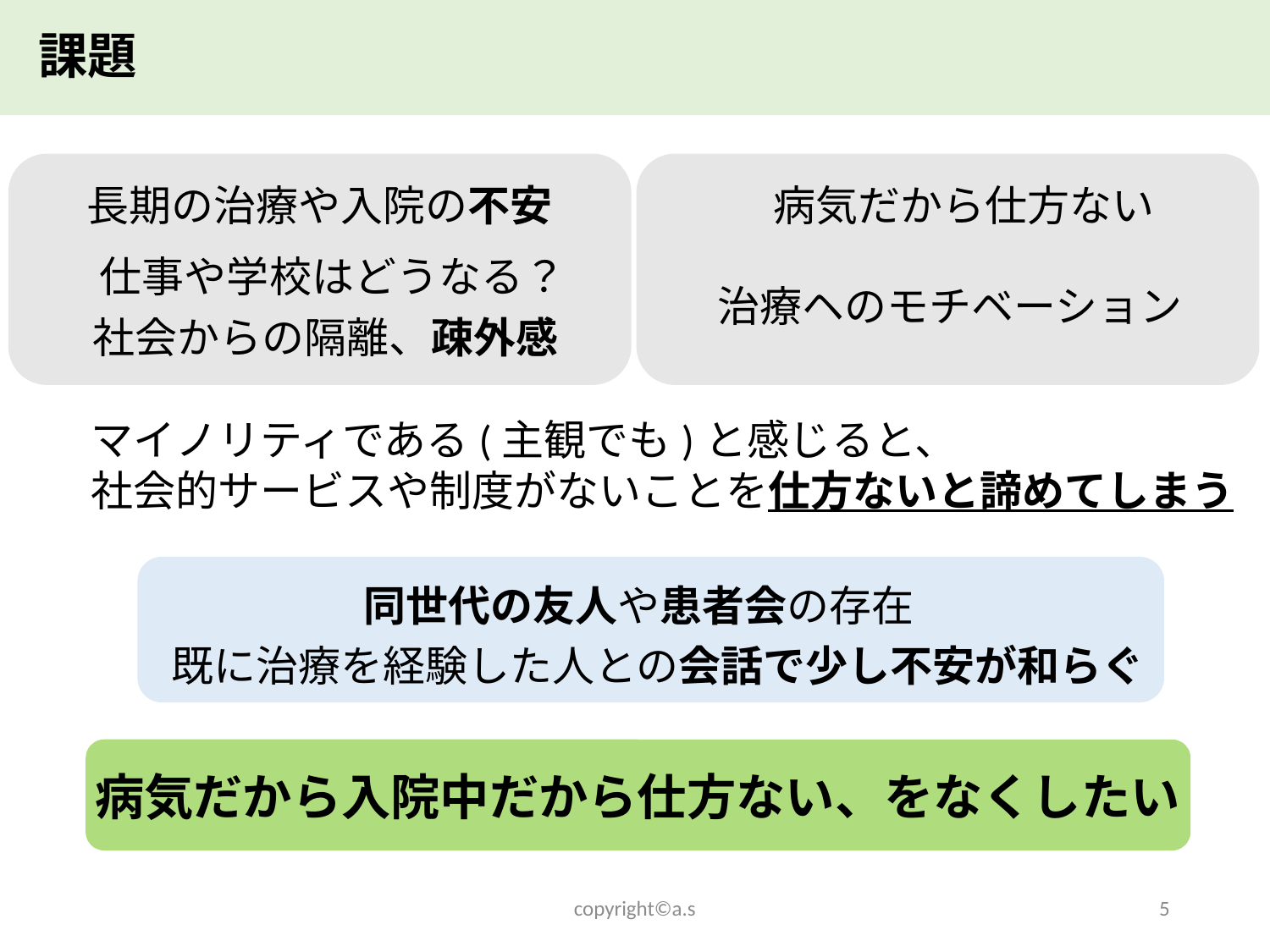

課題

長期の治療や入院の不安
病気だから仕方ない
仕事や学校はどうなる？
治療ヘのモチベーション
社会からの隔離、疎外感
マイノリティである(主観でも)と感じると、
社会的サービスや制度がないことを仕方ないと諦めてしまう

同世代の友人や患者会の存在
既に治療を経験した人との会話で少し不安が和らぐ

病気だから入院中だから仕方ない、をなくしたい
copyright©a.s
5